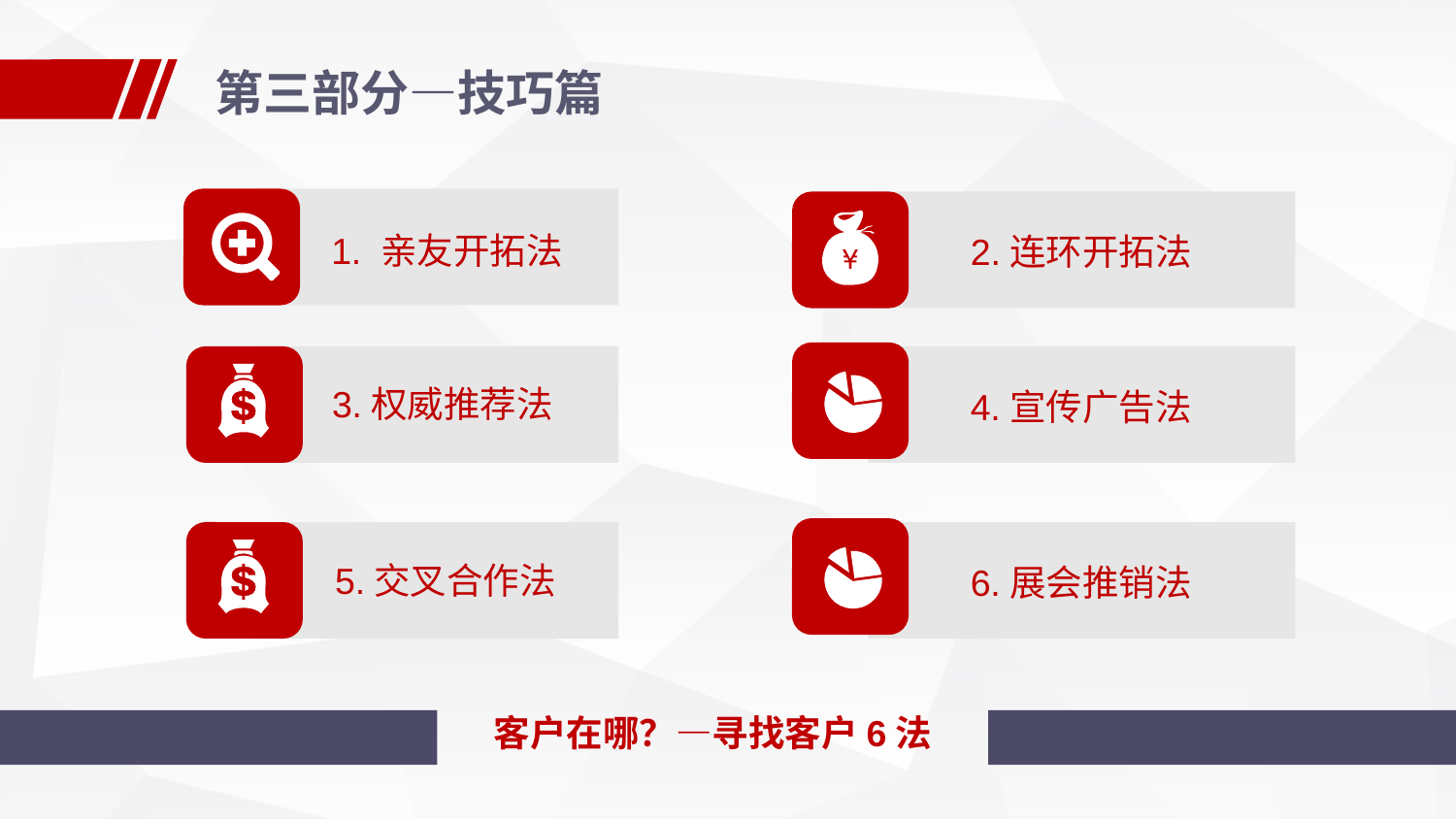

第三部分—技巧篇

1. 亲友开拓法
2.连环开拓法

3.权威推荐法
4.宣传广告法

5.交叉合作法
6.展会推销法
客户在哪？—寻找客户6法